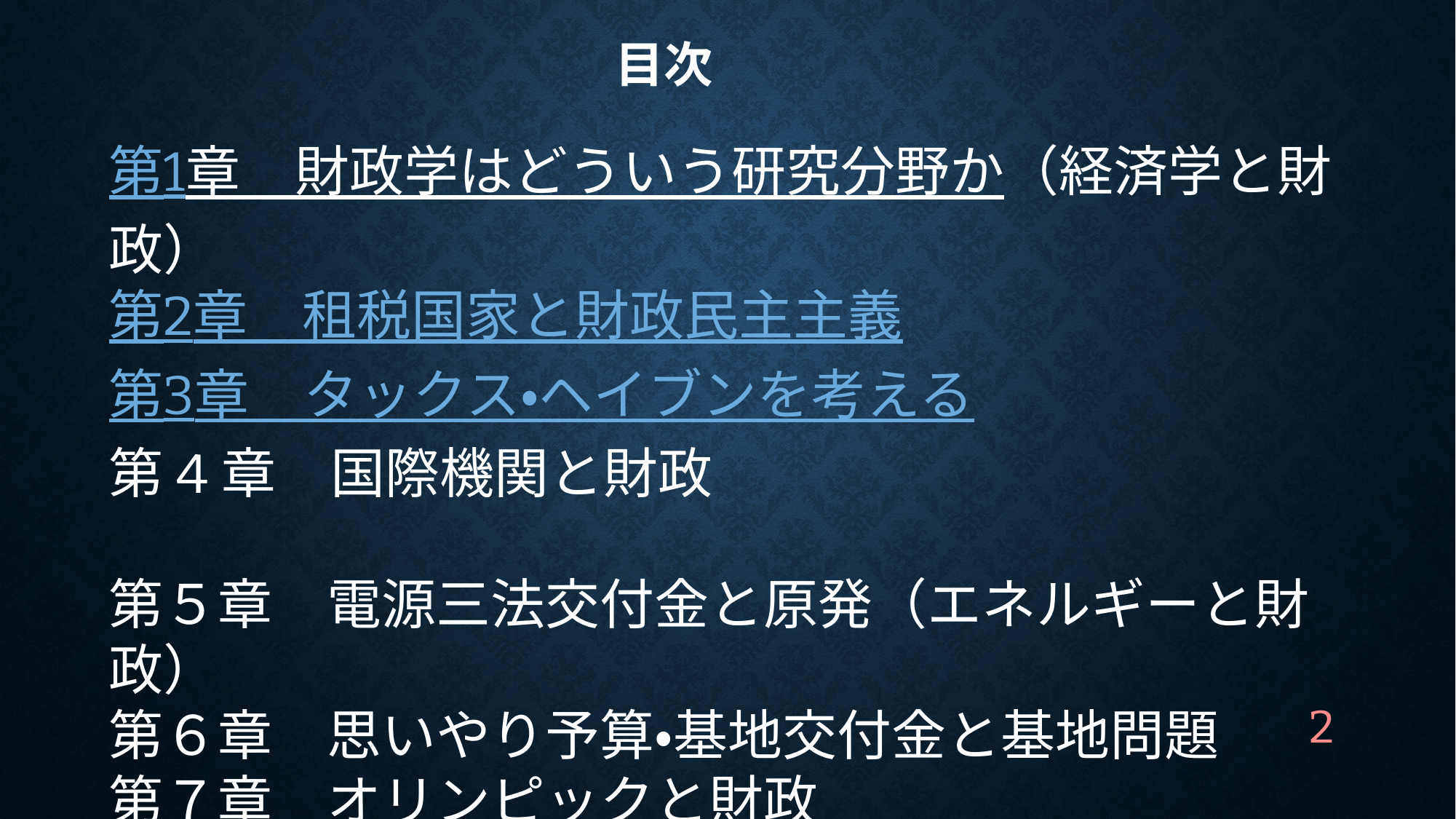

目次
第1章　財政学はどういう研究分野か（経済学と財政）
第2章　租税国家と財政民主主義
第3章　タックス・ヘイブンを考える
第4章　国際機関と財政

第５章　電源三法交付金と原発（エネルギーと財政）
第６章　思いやり予算・基地交付金と基地問題
第７章　オリンピックと財政

2